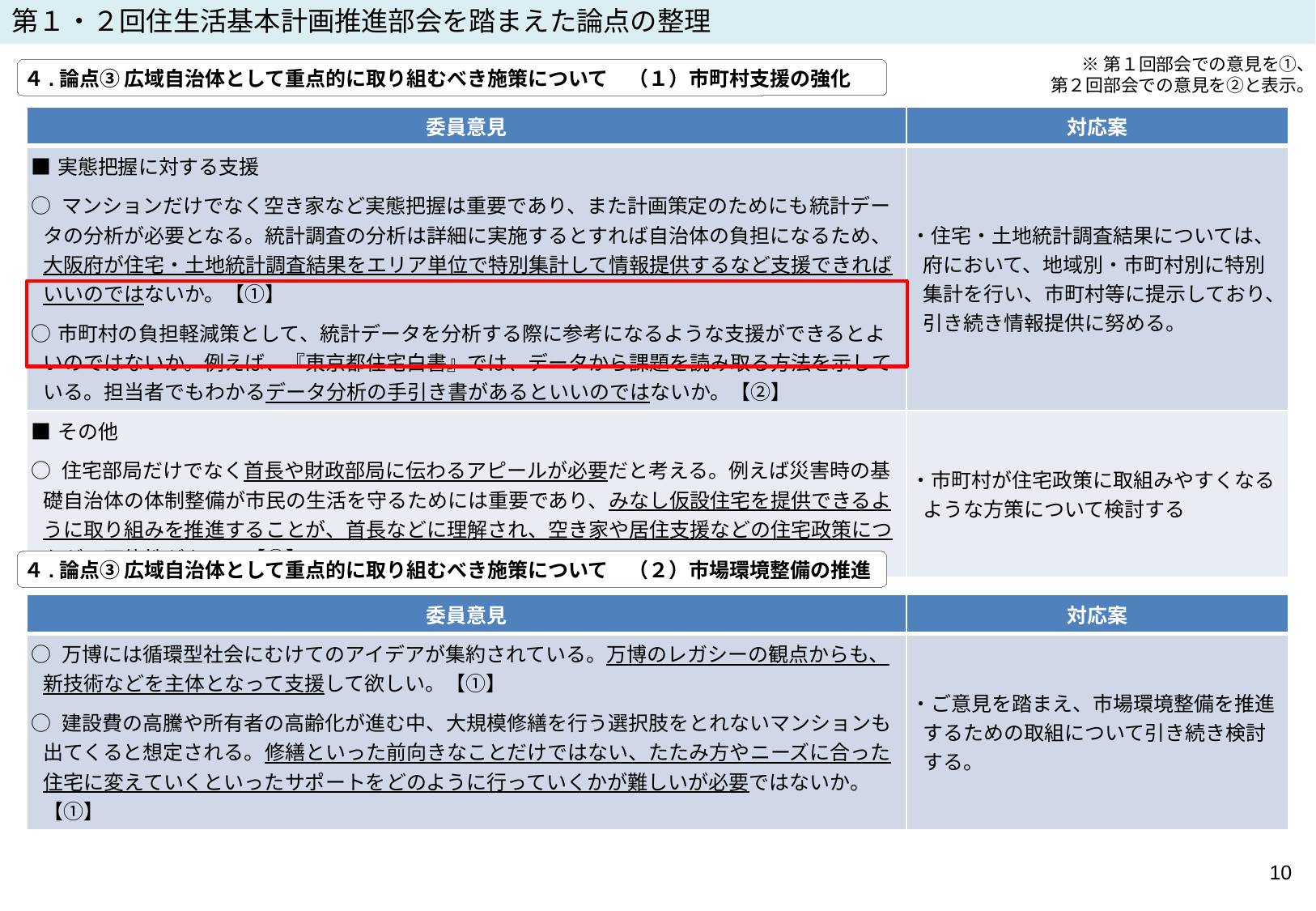

第１・２回住生活基本計画推進部会を踏まえた論点の整理
※第１回部会での意見を①、
第２回部会での意見を②と表示。
４.論点③ 広域自治体として重点的に取り組むべき施策について　（１）市町村支援の強化
| 委員意見 | 対応案 |
| --- | --- |
| ■実態把握に対する支援 ○ マンションだけでなく空き家など実態把握は重要であり、また計画策定のためにも統計データの分析が必要となる。統計調査の分析は詳細に実施するとすれば自治体の負担になるため、大阪府が住宅・土地統計調査結果をエリア単位で特別集計して情報提供するなど支援できればいいのではないか。【①】 ○市町村の負担軽減策として、統計データを分析する際に参考になるような支援ができるとよいのではないか。例えば、『東京都住宅白書』では、データから課題を読み取る方法を示している。担当者でもわかるデータ分析の手引き書があるといいのではないか。【②】 | ・住宅・土地統計調査結果については、府において、地域別・市町村別に特別集計を行い、市町村等に提示しており、引き続き情報提供に努める。 |
| ■その他 ○ 住宅部局だけでなく首長や財政部局に伝わるアピールが必要だと考える。例えば災害時の基礎自治体の体制整備が市民の生活を守るためには重要であり、みなし仮設住宅を提供できるように取り組みを推進することが、首長などに理解され、空き家や居住支援などの住宅政策につながる可能性がある。【①】 | ・市町村が住宅政策に取組みやすくなるような方策について検討する |

４.論点③ 広域自治体として重点的に取り組むべき施策について　（２）市場環境整備の推進
| 委員意見 | 対応案 |
| --- | --- |
| ○ 万博には循環型社会にむけてのアイデアが集約されている。万博のレガシーの観点からも、新技術などを主体となって支援して欲しい。【①】 ○ 建設費の高騰や所有者の高齢化が進む中、大規模修繕を行う選択肢をとれないマンションも出てくると想定される。修繕といった前向きなことだけではない、たたみ方やニーズに合った住宅に変えていくといったサポートをどのように行っていくかが難しいが必要ではないか。【①】 | ・ご意見を踏まえ、市場環境整備を推進するための取組について引き続き検討する。 |
10